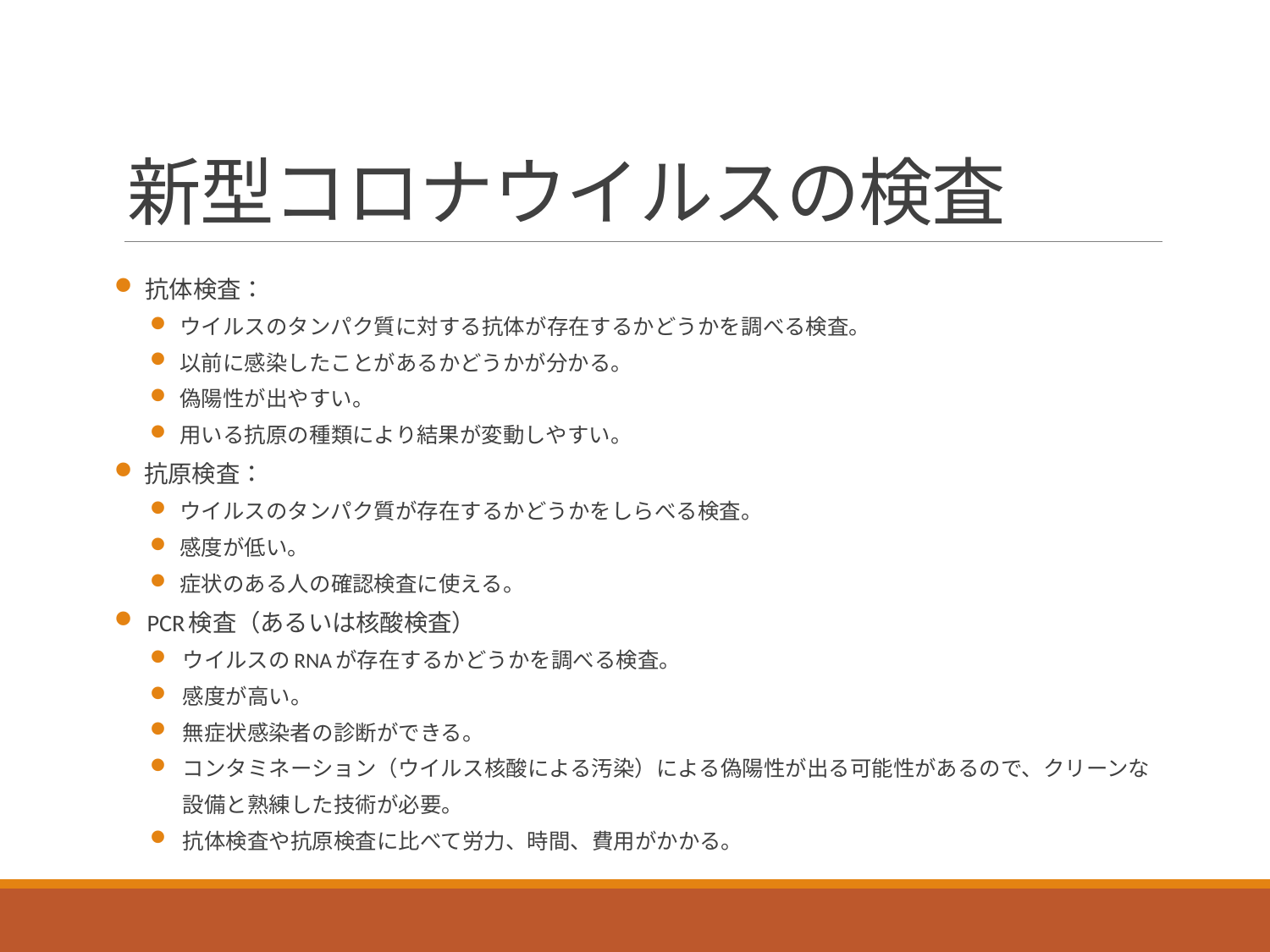

# 新型コロナウイルスの検査
 抗体検査：
ウイルスのタンパク質に対する抗体が存在するかどうかを調べる検査。
以前に感染したことがあるかどうかが分かる。
偽陽性が出やすい。
用いる抗原の種類により結果が変動しやすい。
抗原検査：
ウイルスのタンパク質が存在するかどうかをしらべる検査。
感度が低い。
症状のある人の確認検査に使える。
PCR検査（あるいは核酸検査）
ウイルスのRNAが存在するかどうかを調べる検査。
感度が高い。
無症状感染者の診断ができる。
コンタミネーション（ウイルス核酸による汚染）による偽陽性が出る可能性があるので、クリーンな設備と熟練した技術が必要。
抗体検査や抗原検査に比べて労力、時間、費用がかかる。